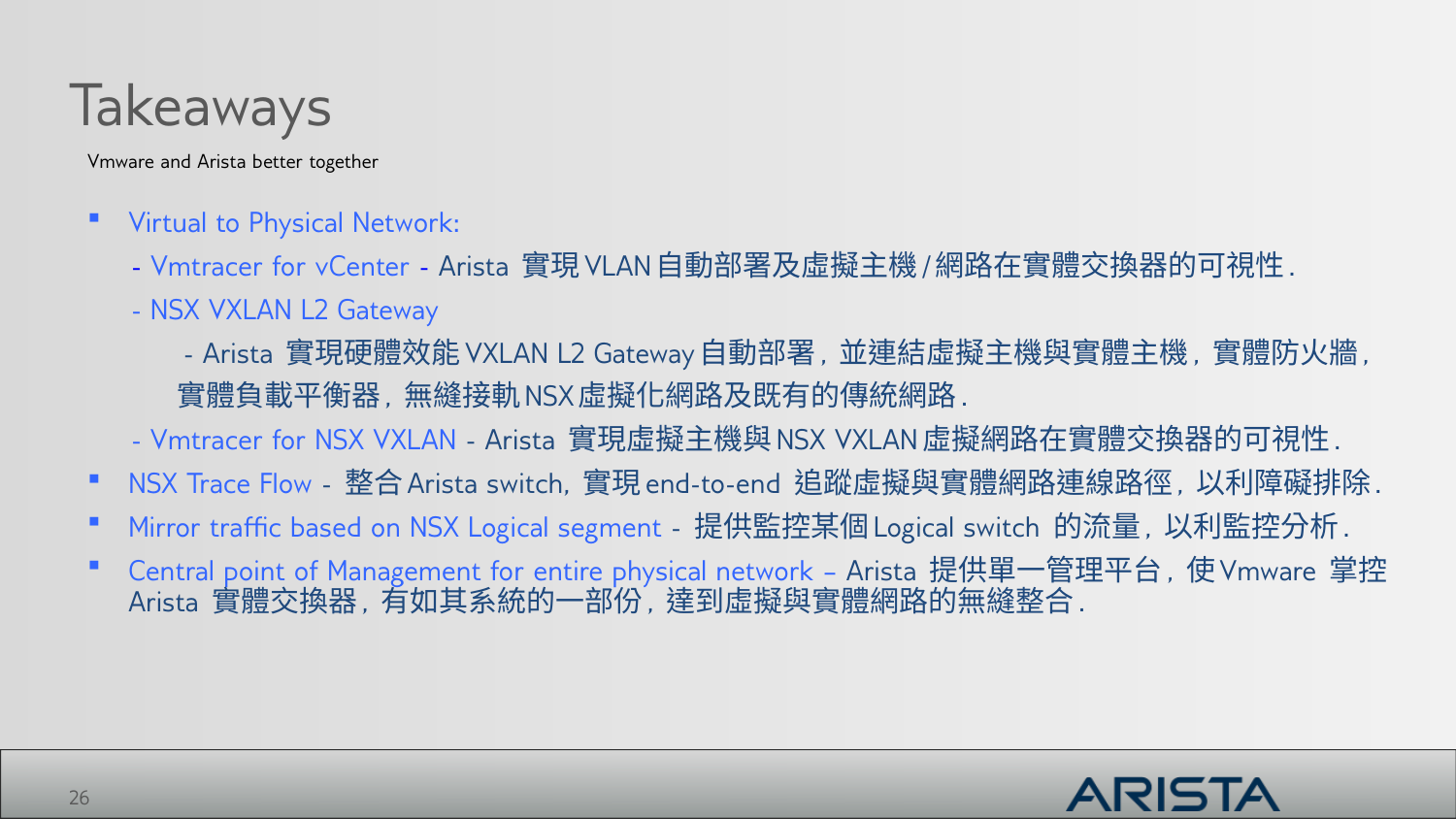

# Takeaways
Vmware and Arista better together
Virtual to Physical Network:
     - Vmtracer for vCenter - Arista 實現VLAN自動部署及虛擬主機/網路在實體交換器的可視性.
     - NSX VXLAN L2 Gateway
           - Arista 實現硬體效能VXLAN L2 Gateway自動部署, 並連結虛擬主機與實體主機, 實體防火牆,
             實體負載平衡器, 無縫接軌NSX虛擬化網路及既有的傳統網路.
     - Vmtracer for NSX VXLAN - Arista 實現虛擬主機與NSX VXLAN虛擬網路在實體交換器的可視性.
NSX Trace Flow - 整合Arista switch, 實現end-to-end 追蹤虛擬與實體網路連線路徑, 以利障礙排除.
Mirror traffic based on NSX Logical segment - 提供監控某個Logical switch 的流量, 以利監控分析.
Central point of Management for entire physical network – Arista 提供單一管理平台, 使Vmware 掌控Arista 實體交換器, 有如其系統的一部份, 達到虛擬與實體網路的無縫整合.

26